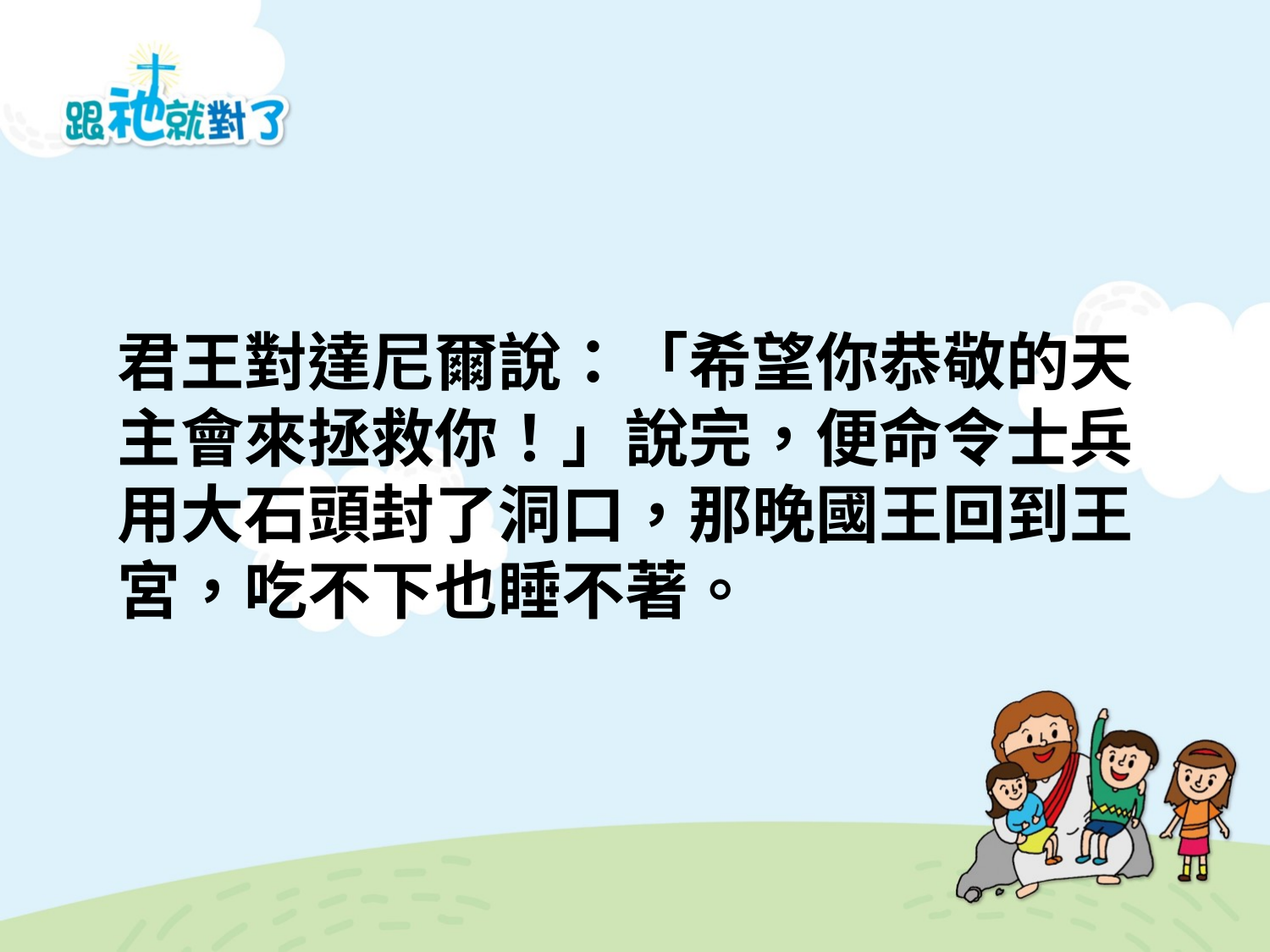

君王對達尼爾說：「希望你恭敬的天主會來拯救你！」說完，便命令士兵用大石頭封了洞口，那晚國王回到王宮，吃不下也睡不著。